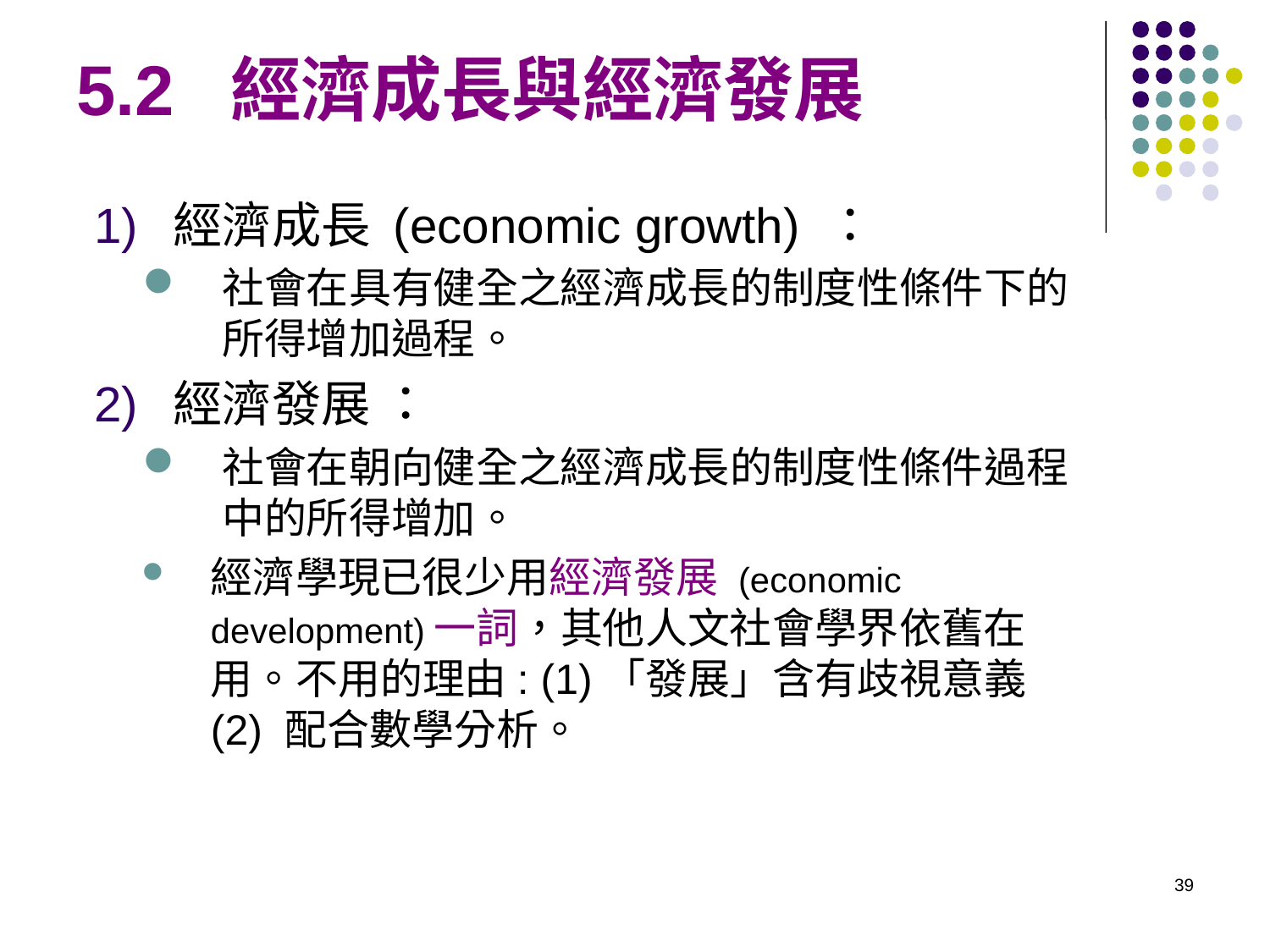

# 5.2  經濟成長與經濟發展
經濟成長 (economic growth) ：
社會在具有健全之經濟成長的制度性條件下的所得增加過程。
經濟發展 ：
社會在朝向健全之經濟成長的制度性條件過程中的所得增加。
經濟學現已很少用經濟發展 (economic development)一詞，其他人文社會學界依舊在用。不用的理由: (1)「發展」含有歧視意義 (2) 配合數學分析。
39